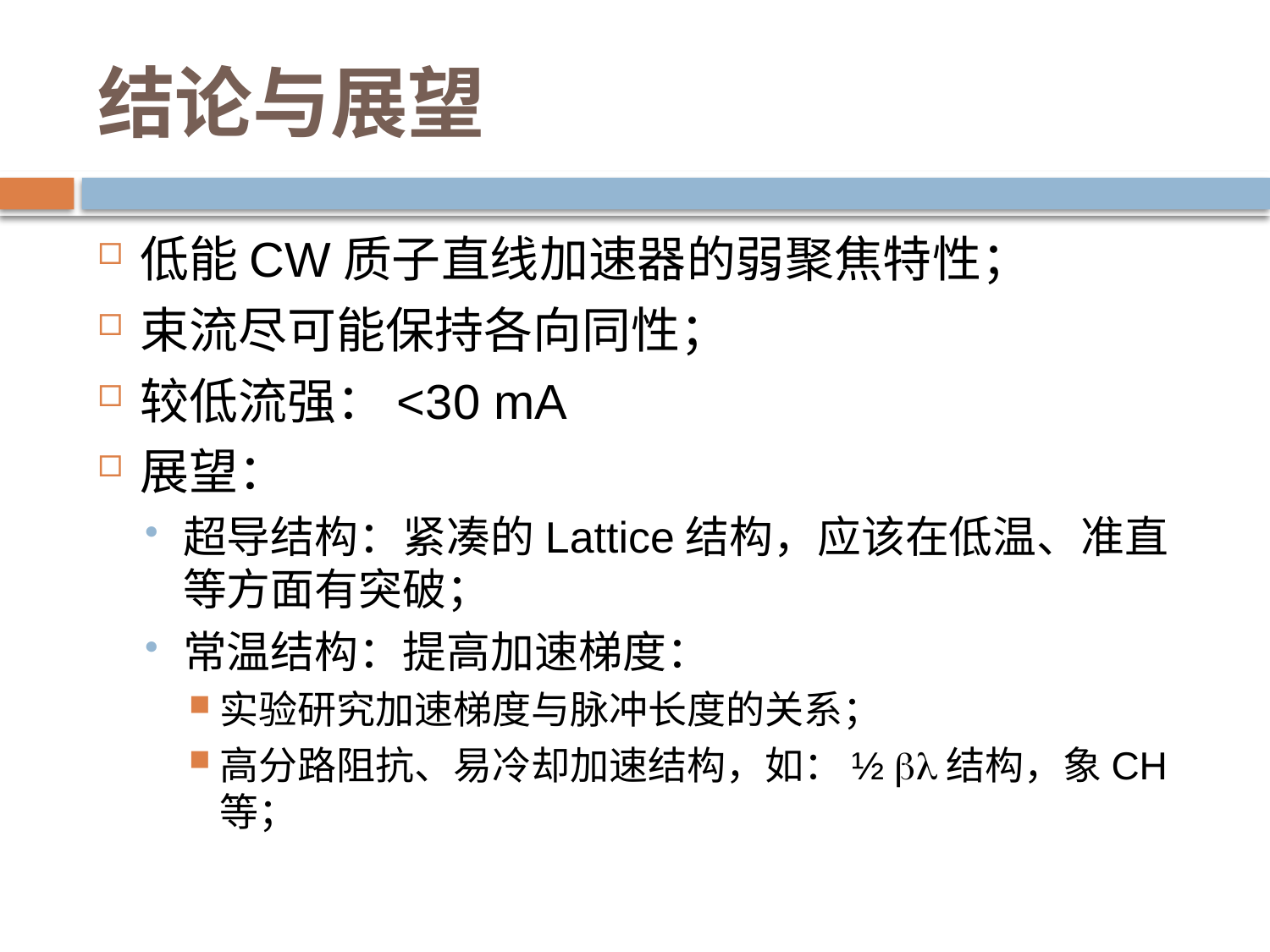

# 结论与展望
低能CW质子直线加速器的弱聚焦特性；
束流尽可能保持各向同性；
较低流强：<30 mA
展望：
超导结构：紧凑的Lattice结构，应该在低温、准直等方面有突破；
常温结构：提高加速梯度：
实验研究加速梯度与脉冲长度的关系；
高分路阻抗、易冷却加速结构，如：½ βλ结构，象CH等；